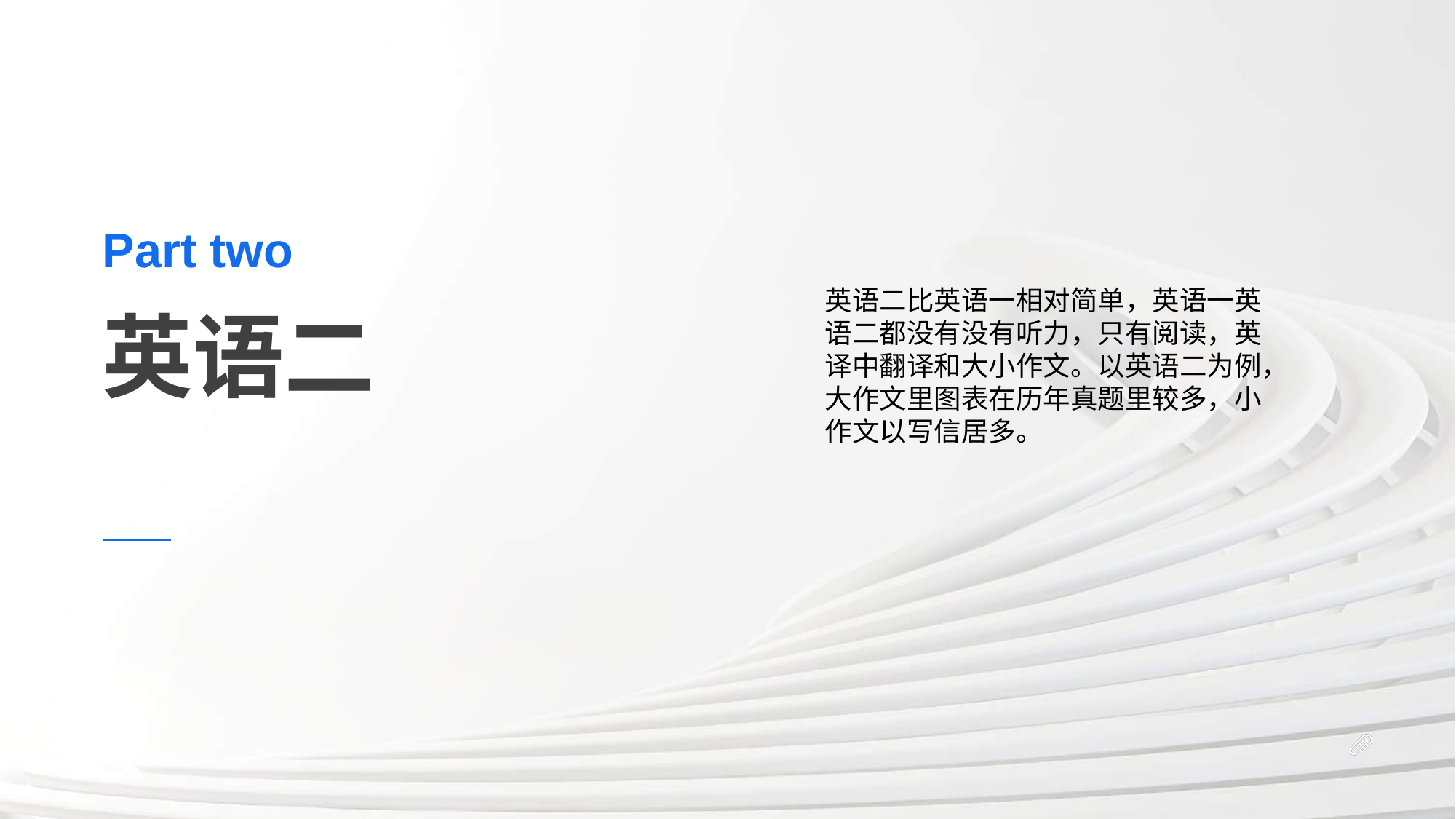

Part two
英语二比英语一相对简单，英语一英语二都没有没有听力，只有阅读，英译中翻译和大小作文。以英语二为例，大作文里图表在历年真题里较多，小作文以写信居多。
英语二